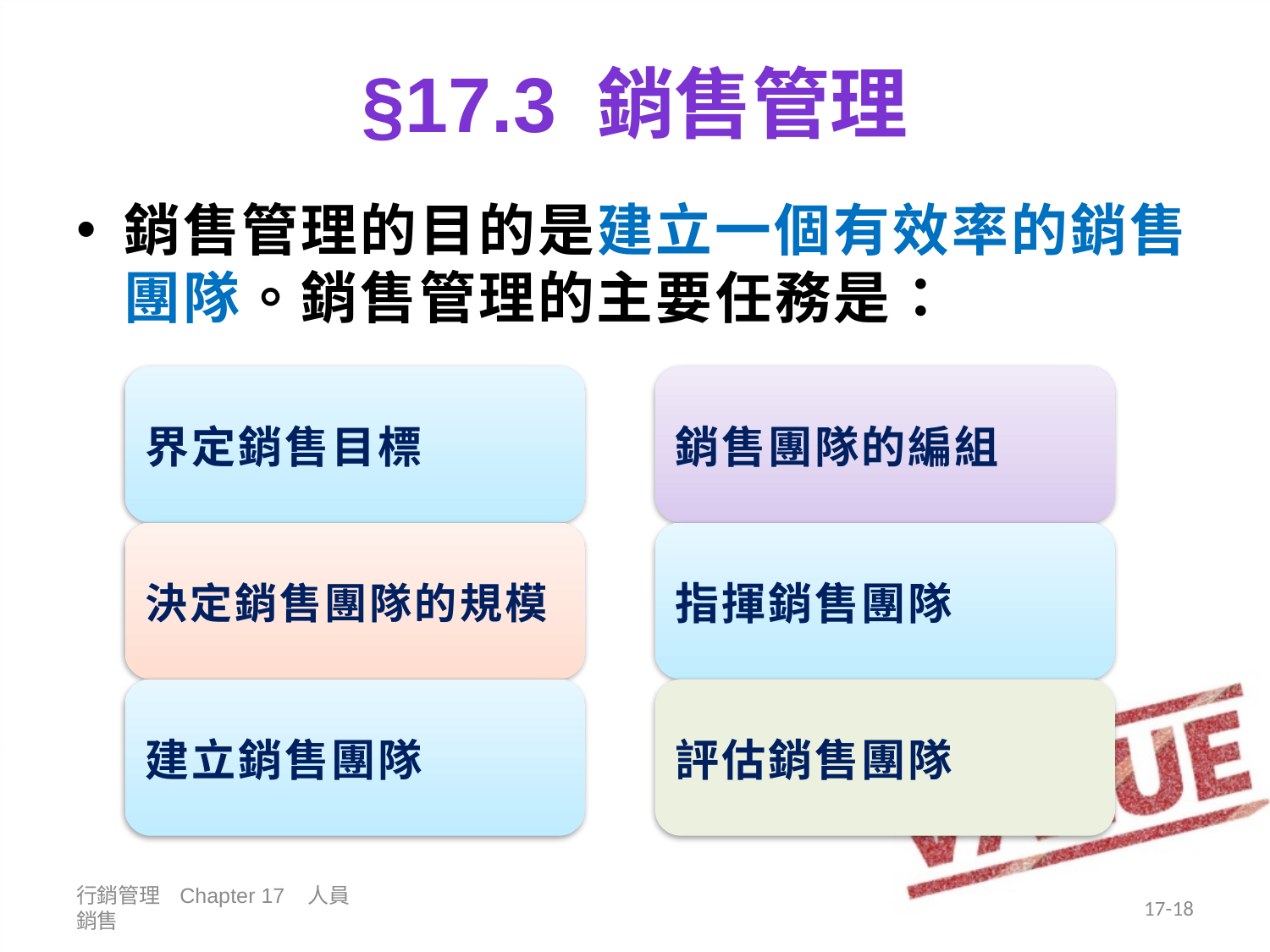

# §17.3 銷售管理
銷售管理的目的是建立一個有效率的銷售團隊。銷售管理的主要任務是：
界定銷售目標
決定銷售團隊的規模
建立銷售團隊
銷售團隊的編組
指揮銷售團隊
評估銷售團隊
行銷管理   Chapter 17   人員銷售
17-18